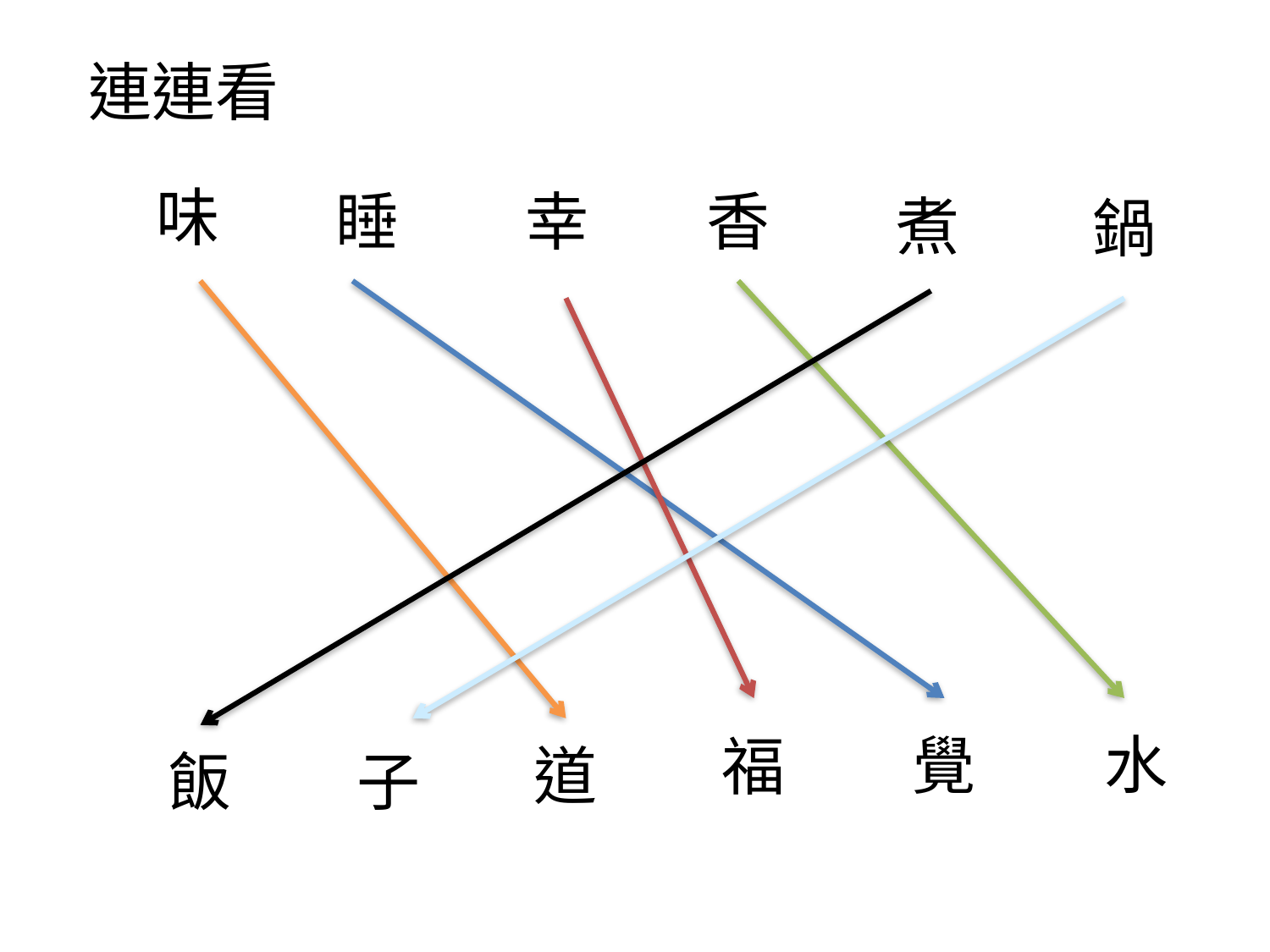

連連看
味
睡
幸
香
煮
鍋
水
覺
福
道
子
飯